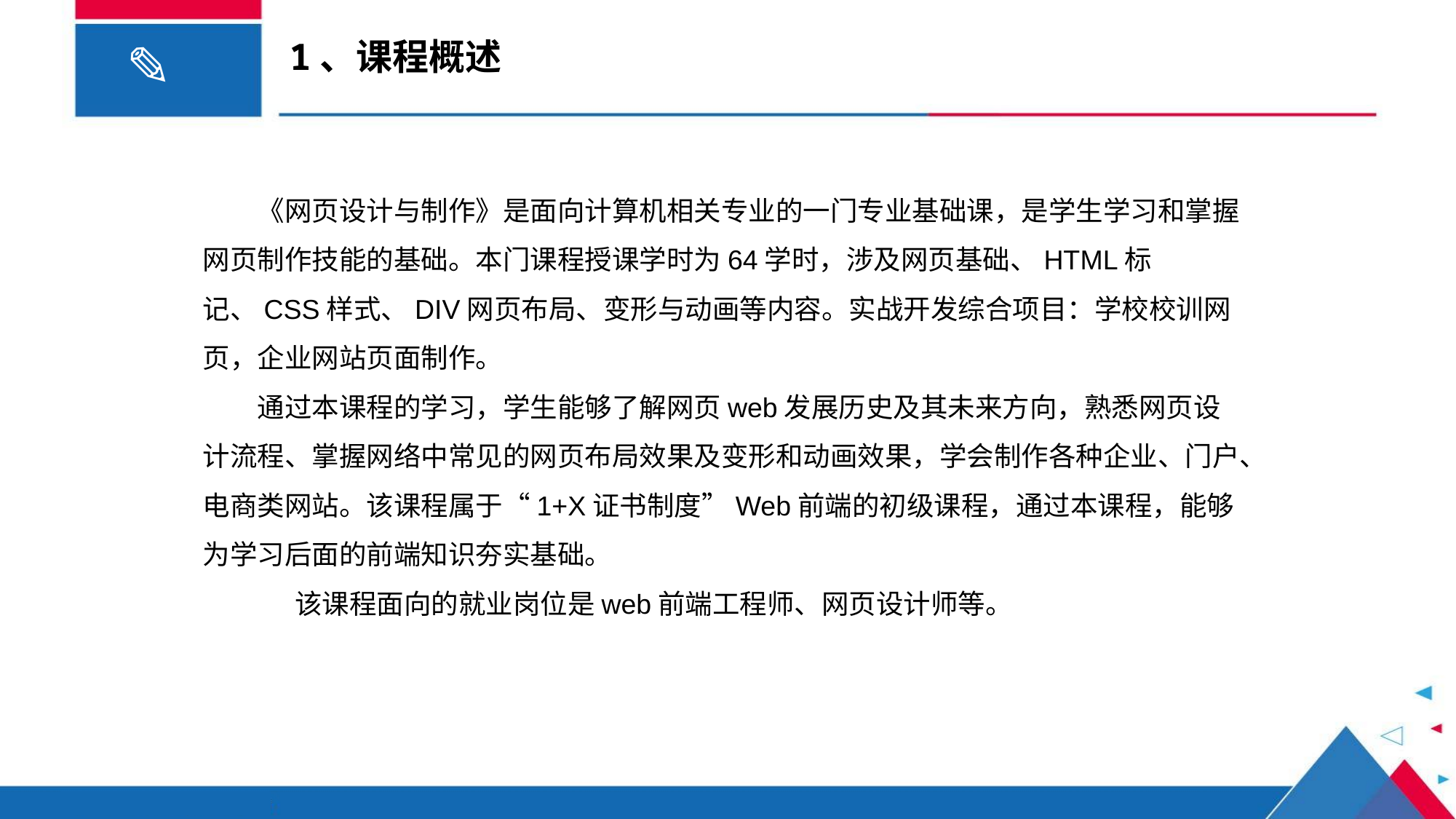

1、课程概述
《网页设计与制作》是面向计算机相关专业的一门专业基础课，是学生学习和掌握网页制作技能的基础。本门课程授课学时为64学时，涉及网页基础、HTML标记、CSS样式、DIV网页布局、变形与动画等内容。实战开发综合项目：学校校训网页，企业网站页面制作。
通过本课程的学习，学生能够了解网页web发展历史及其未来方向，熟悉网页设计流程、掌握网络中常见的网页布局效果及变形和动画效果，学会制作各种企业、门户、电商类网站。该课程属于“1+X证书制度”Web前端的初级课程，通过本课程，能够为学习后面的前端知识夯实基础。
     该课程面向的就业岗位是web前端工程师、网页设计师等。